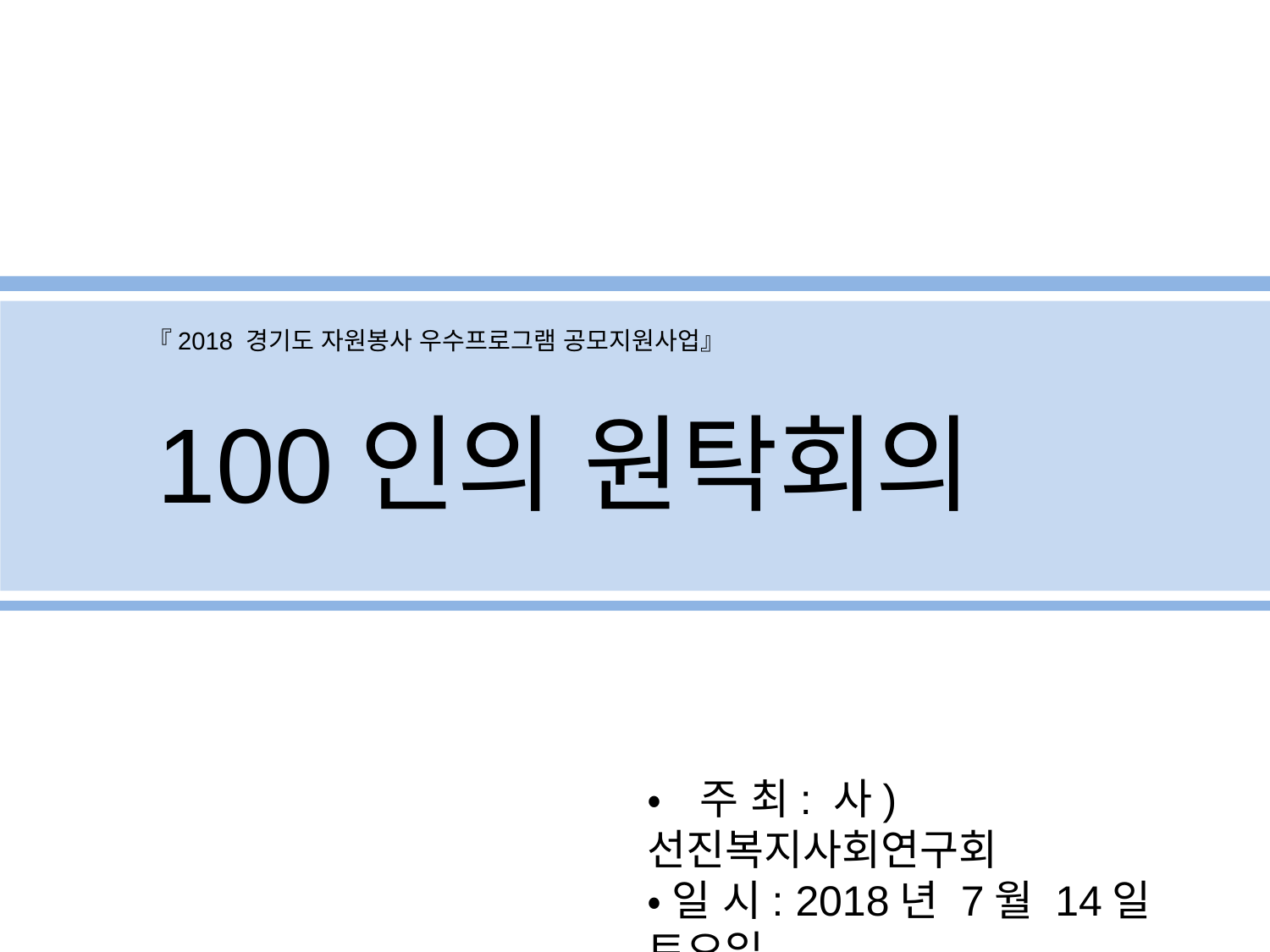

『2018 경기도 자원봉사 우수프로그램 공모지원사업』

100인의 원탁회의

•주 최: 사)선진복지사회연구회
•일 시: 2018년 7월 14일 토요일
•장 소: 성남상공회의소